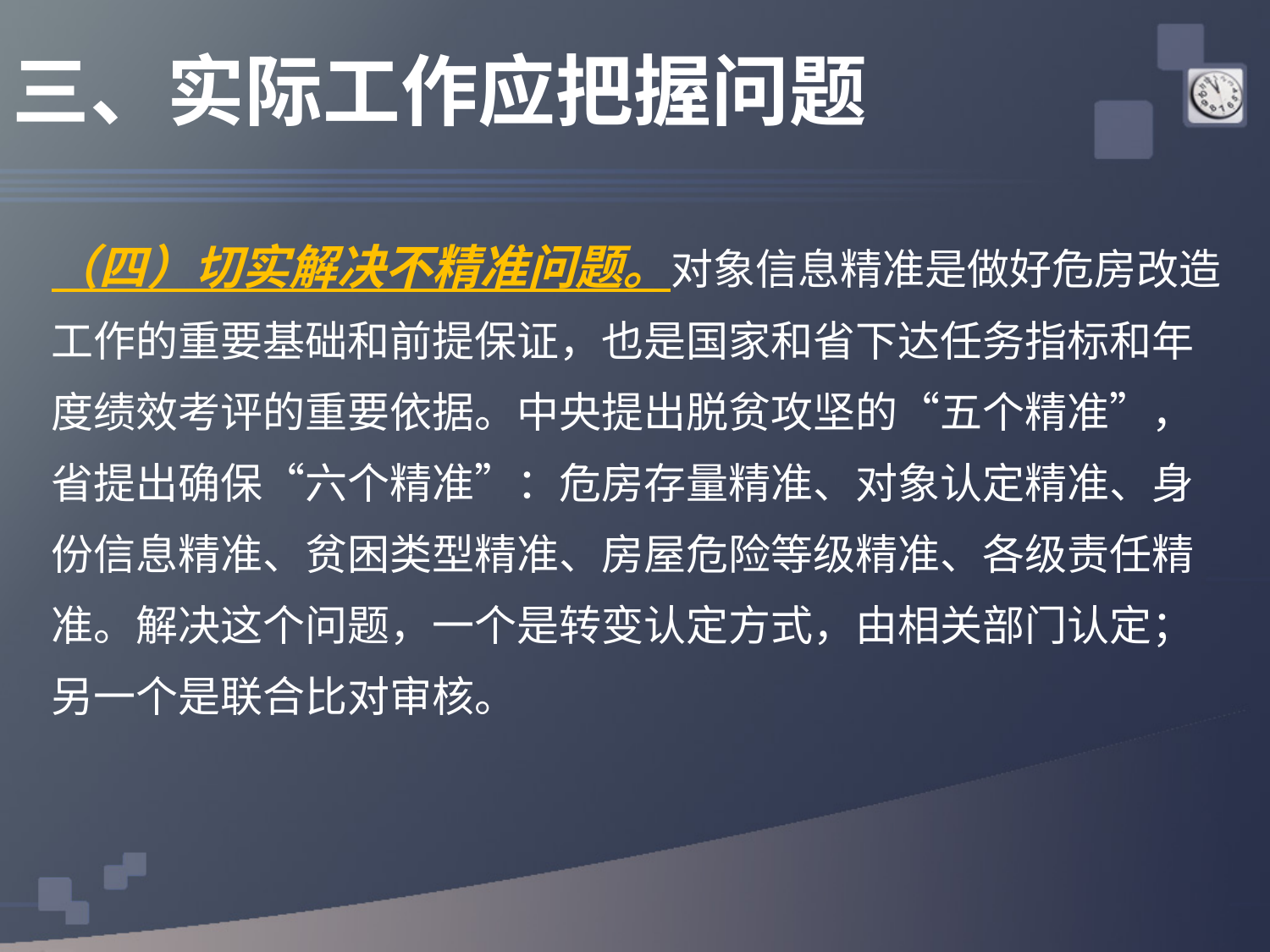

三、实际工作应把握问题
（四）切实解决不精准问题。对象信息精准是做好危房改造工作的重要基础和前提保证，也是国家和省下达任务指标和年度绩效考评的重要依据。中央提出脱贫攻坚的“五个精准”，省提出确保“六个精准”：危房存量精准、对象认定精准、身份信息精准、贫困类型精准、房屋危险等级精准、各级责任精准。解决这个问题，一个是转变认定方式，由相关部门认定；另一个是联合比对审核。